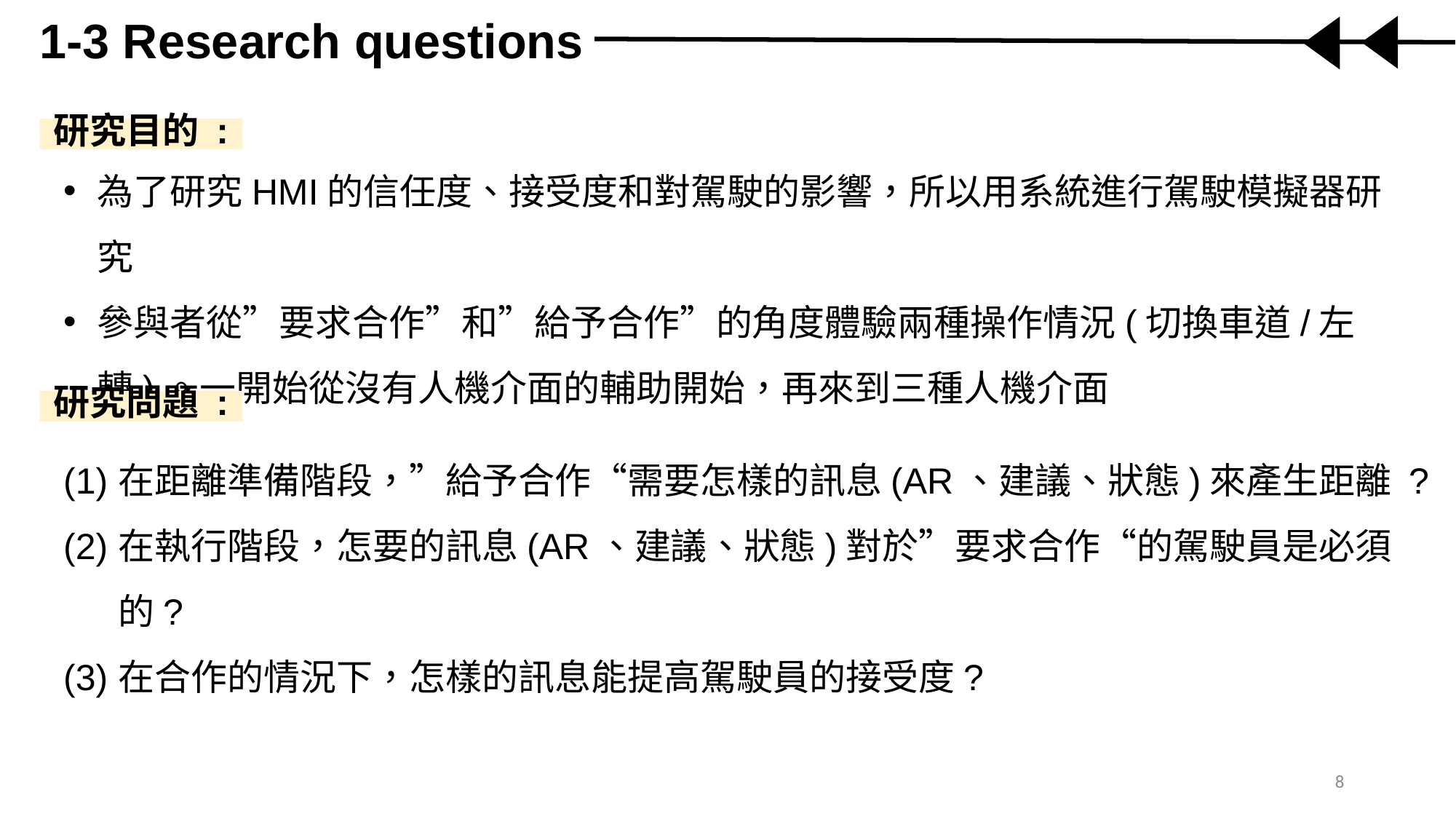

1-3 Research questions

研究目的 :

為了研究HMI的信任度、接受度和對駕駛的影響，所以用系統進行駕駛模擬器研究
參與者從”要求合作”和”給予合作”的角度體驗兩種操作情況(切換車道/左轉)。一開始從沒有人機介面的輔助開始，再來到三種人機介面
研究問題 :

在距離準備階段，”給予合作“需要怎樣的訊息(AR、建議、狀態)來產生距離 ?
在執行階段，怎要的訊息(AR、建議、狀態)對於”要求合作“的駕駛員是必須的?
在合作的情況下，怎樣的訊息能提高駕駛員的接受度?
8